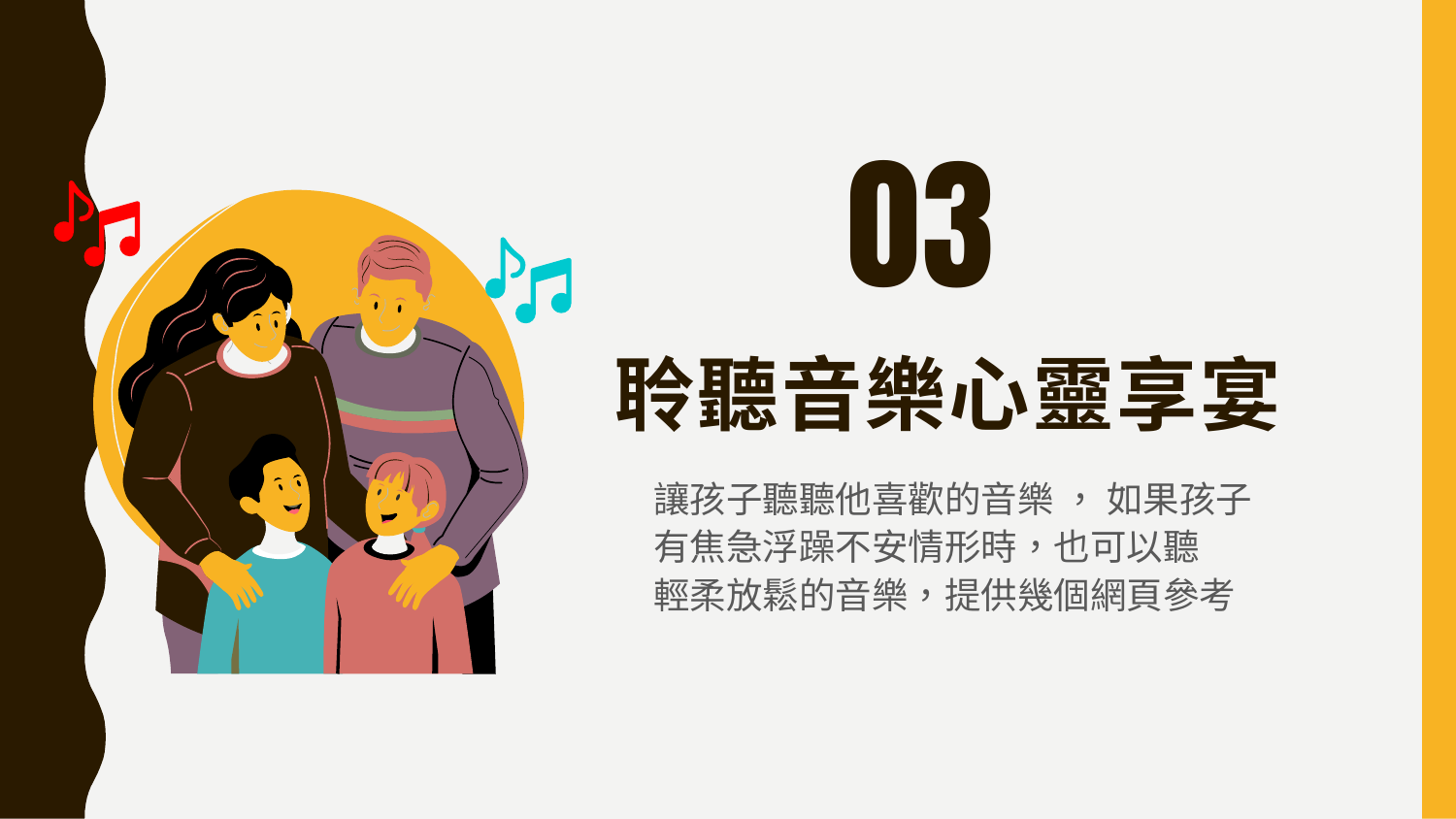

03

# 聆聽音樂心靈享宴
讓孩子聽聽他喜歡的音樂 ， 如果孩子有焦急浮躁不安情形時，也可以聽
輕柔放鬆的音樂，提供幾個網頁參考